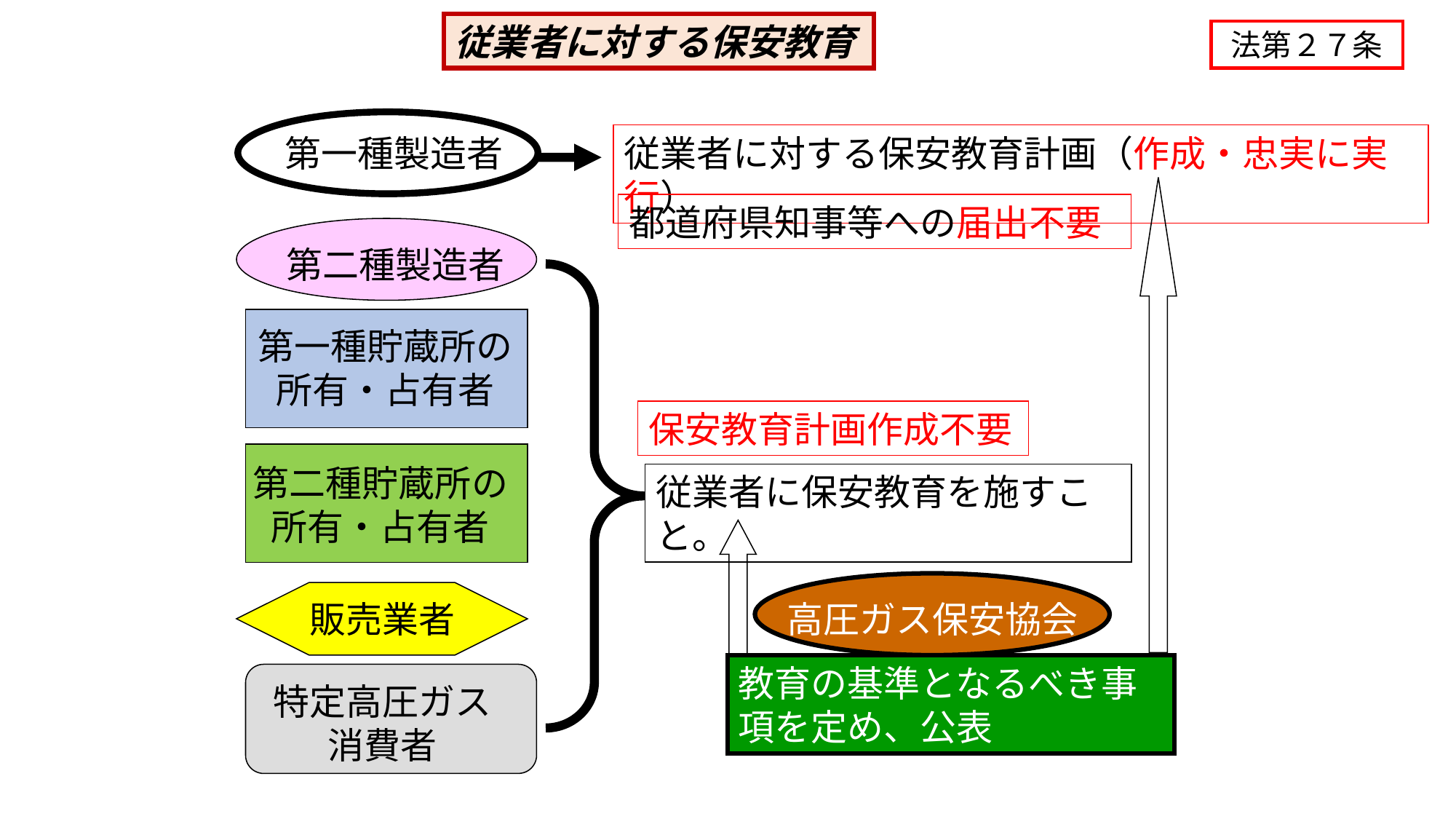

従業者に対する保安教育
法第２７条

従業者に対する保安教育計画（作成・忠実に実行）
第一種製造者

都道府県知事等への届出不要

第二種製造者

第一種貯蔵所の所有・占有者

第二種貯蔵所の所有・占有者

販売業者

特定高圧ガス消費者

従業者に保安教育を施すこと。
保安教育計画作成不要

高圧ガス保安協会
教育の基準となるべき事項を定め、公表